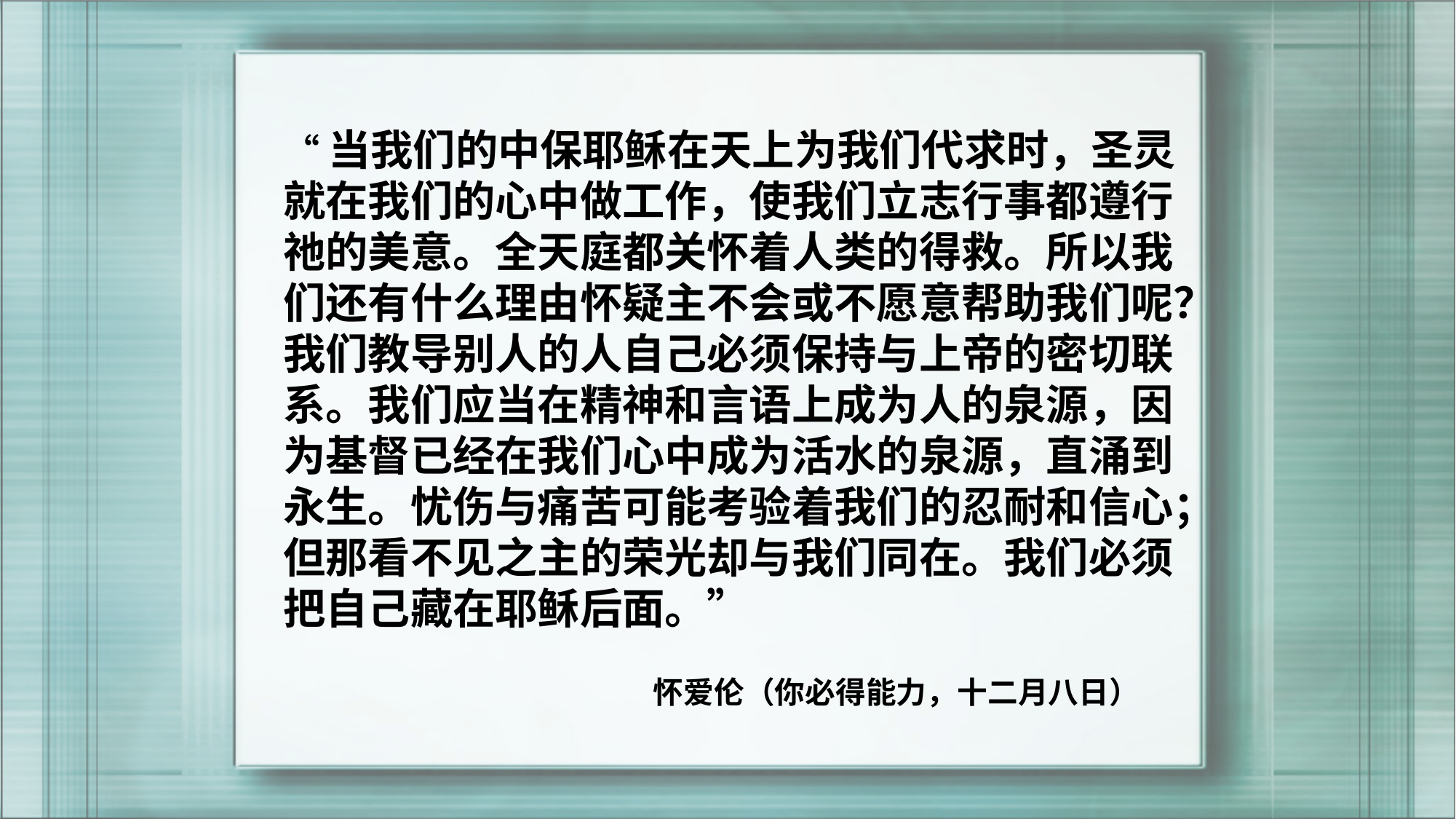

“当我们的中保耶稣在天上为我们代求时，圣灵就在我们的心中做工作，使我们立志行事都遵行祂的美意。全天庭都关怀着人类的得救。所以我们还有什么理由怀疑主不会或不愿意帮助我们呢？我们教导别人的人自己必须保持与上帝的密切联系。我们应当在精神和言语上成为人的泉源，因为基督已经在我们心中成为活水的泉源，直涌到永生。忧伤与痛苦可能考验着我们的忍耐和信心；但那看不见之主的荣光却与我们同在。我们必须把自己藏在耶稣后面。”
怀爱伦（你必得能力，十二月八日）